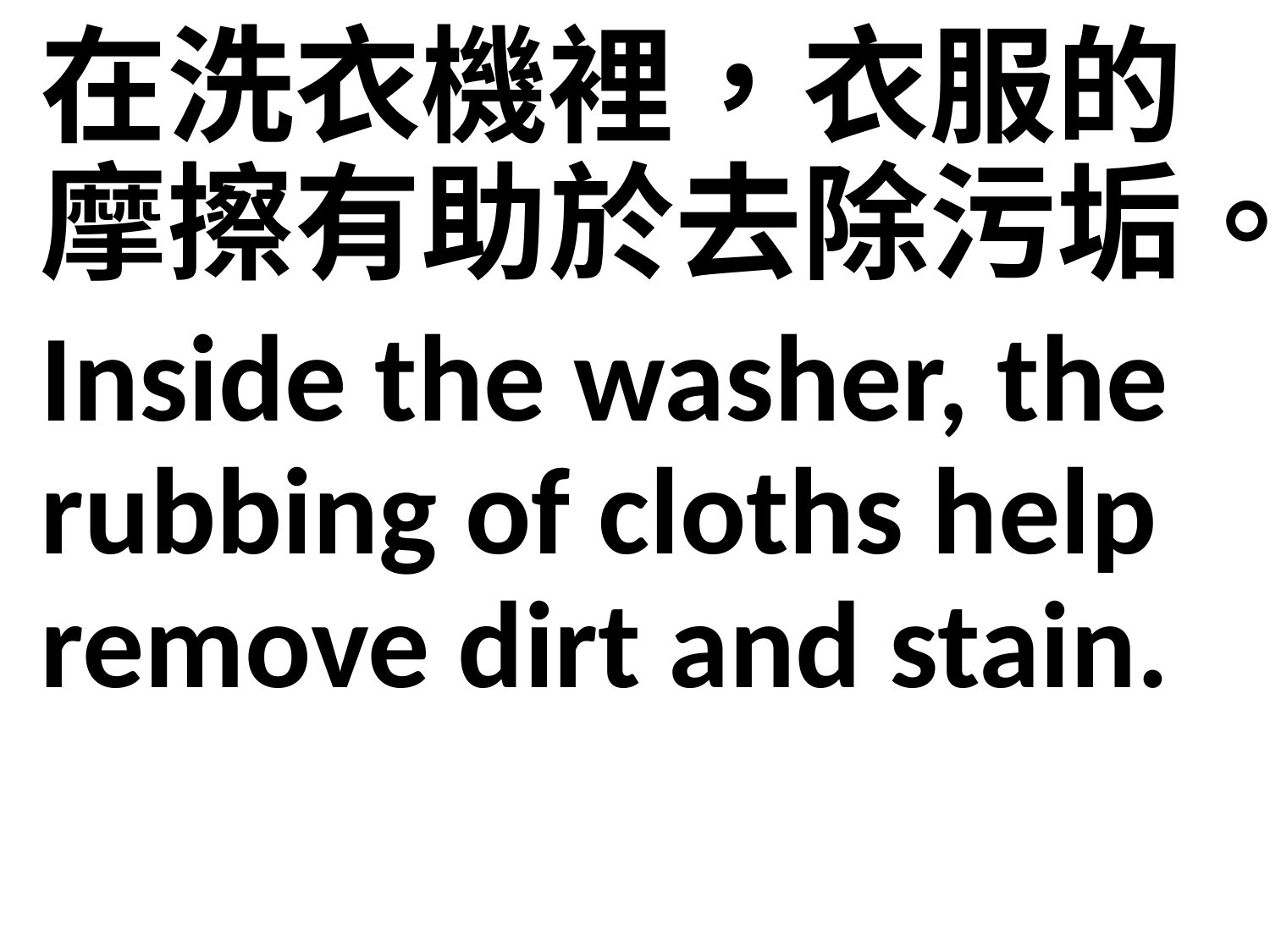

在洗衣機裡，衣服的摩擦有助於去除污垢。
Inside the washer, the rubbing of cloths help remove dirt and stain.